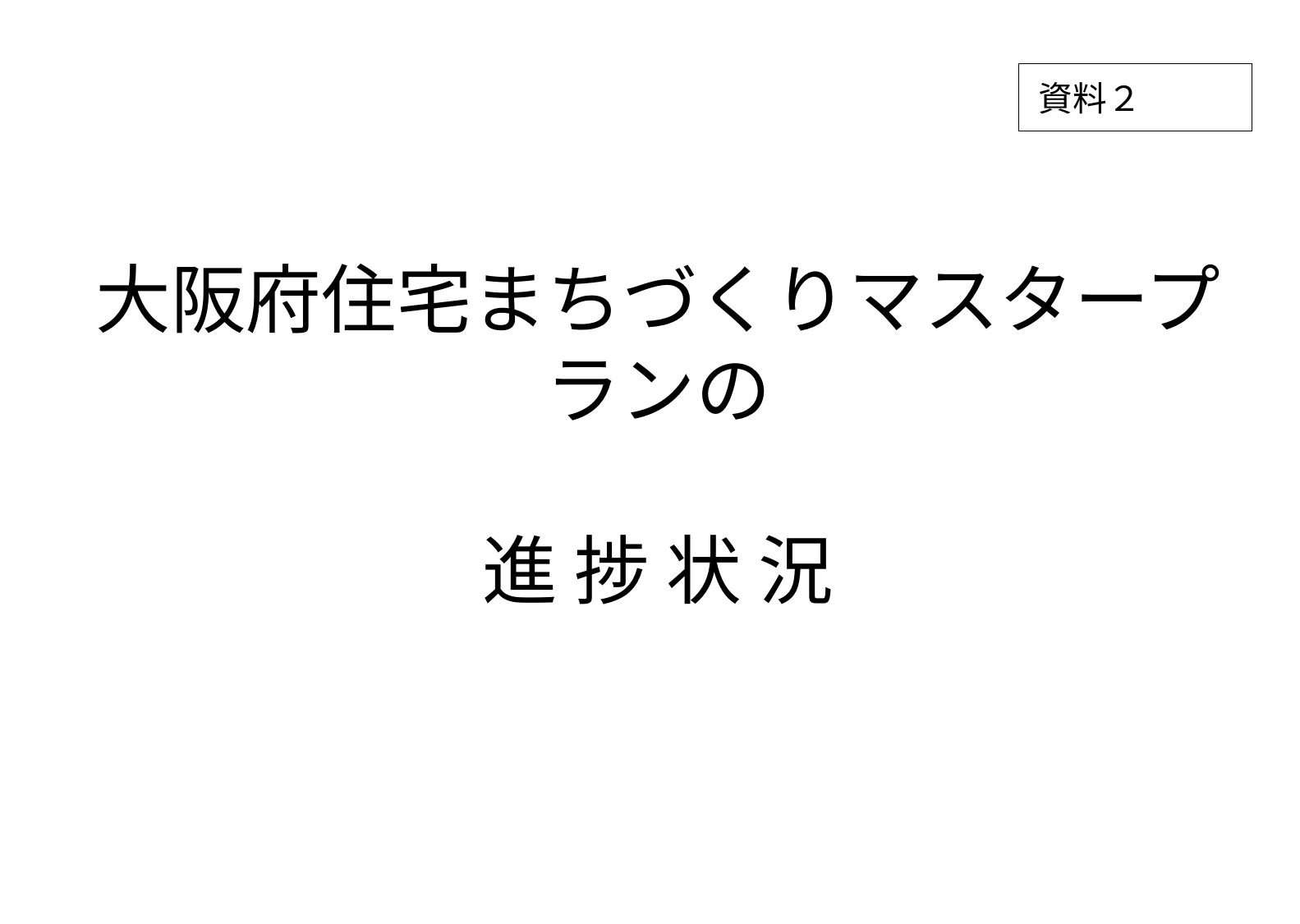

資料２
# 大阪府住宅まちづくりマスタープランの 進 捗 状 況